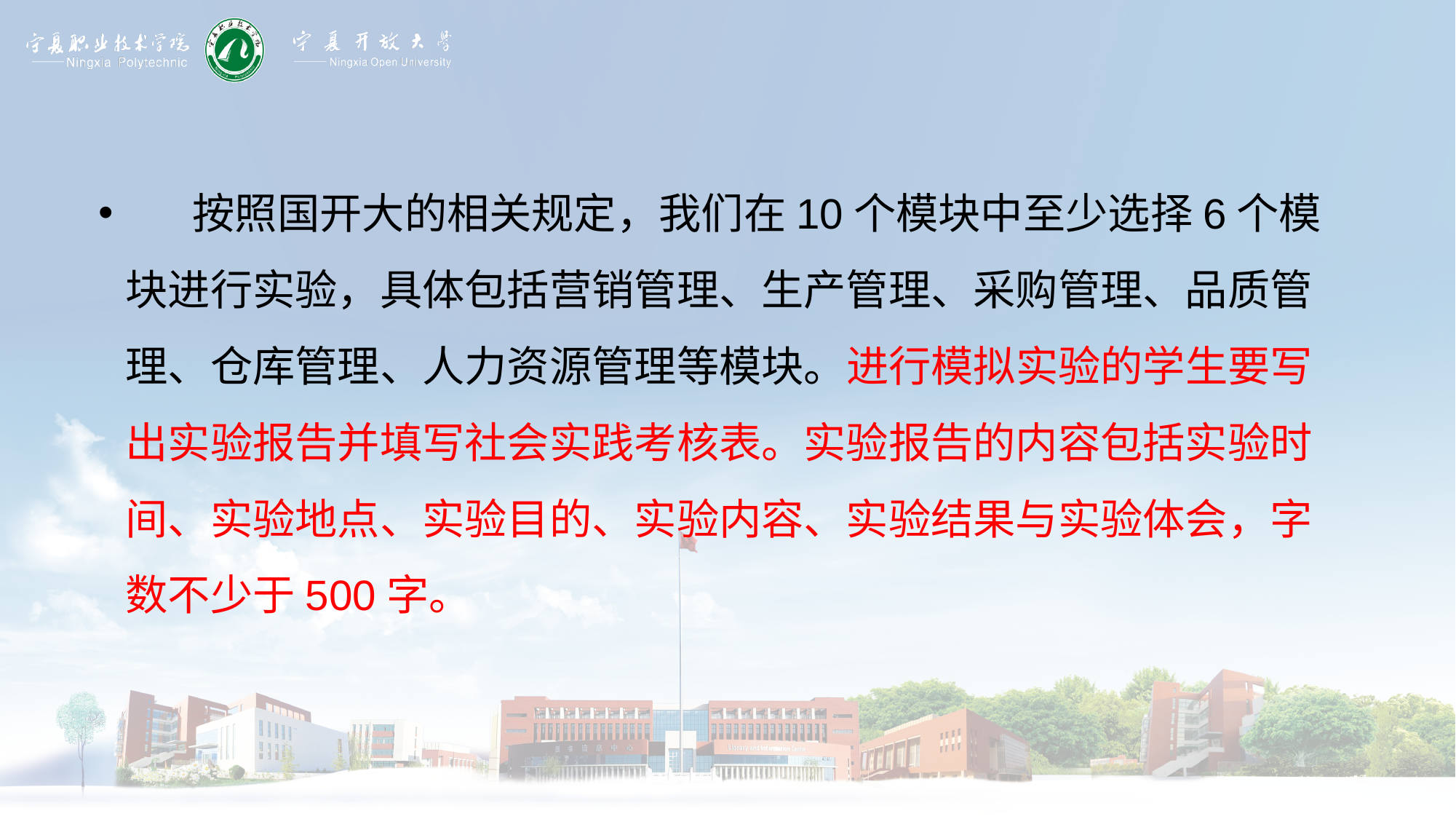

按照国开大的相关规定，我们在10个模块中至少选择6个模块进行实验，具体包括营销管理、生产管理、采购管理、品质管理、仓库管理、人力资源管理等模块。进行模拟实验的学生要写出实验报告并填写社会实践考核表。实验报告的内容包括实验时间、实验地点、实验目的、实验内容、实验结果与实验体会，字数不少于500字。